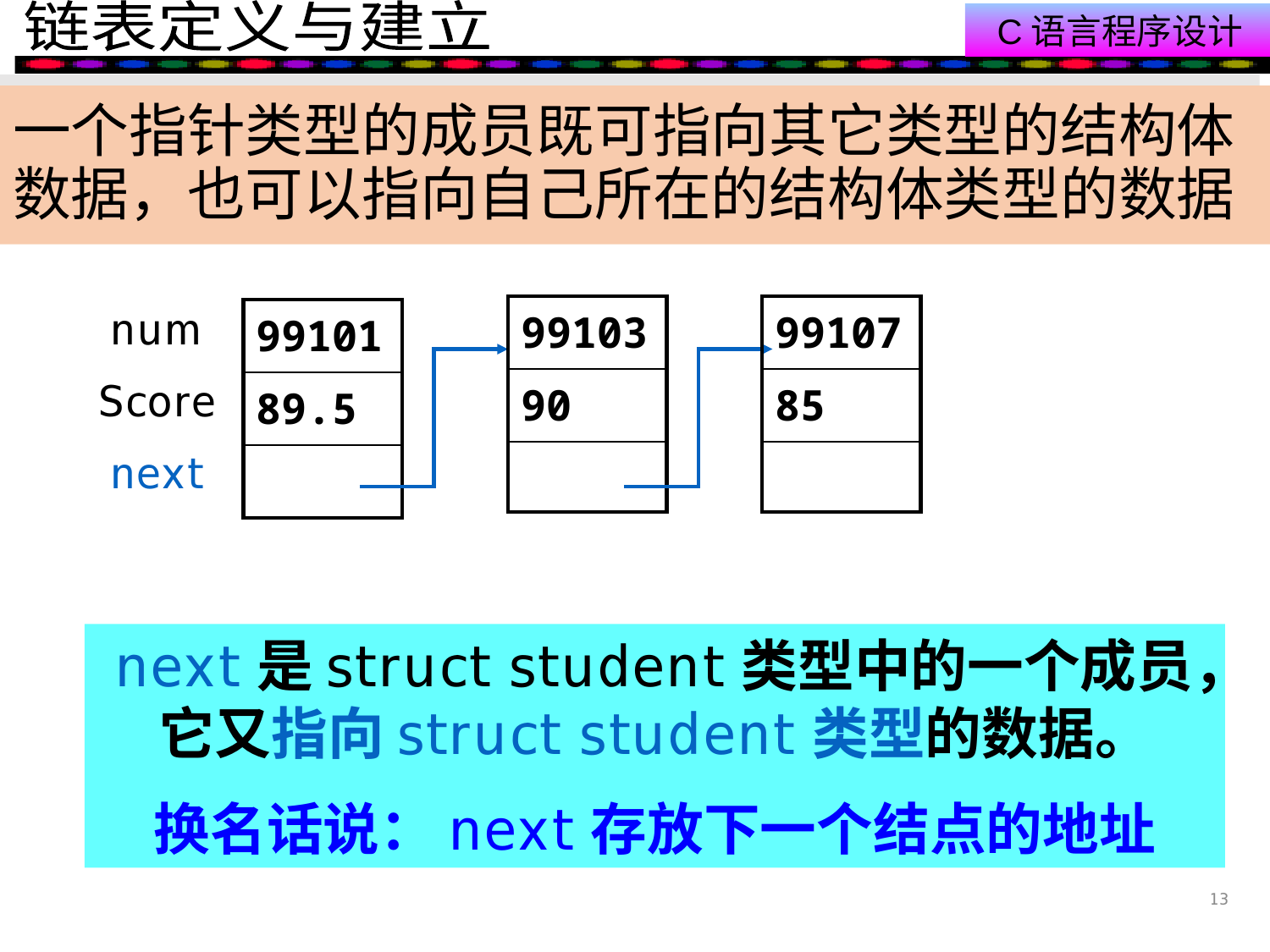

# 一个指针类型的成员既可指向其它类型的结构体数据，也可以指向自己所在的结构体类型的数据
num
Score
next
| 99103 |
| --- |
| 90 |
|  |
| 99107 |
| --- |
| 85 |
|  |
| 99101 |
| --- |
| 89.5 |
|  |
next是struct student类型中的一个成员，它又指向struct student类型的数据。
换名话说：next存放下一个结点的地址
13